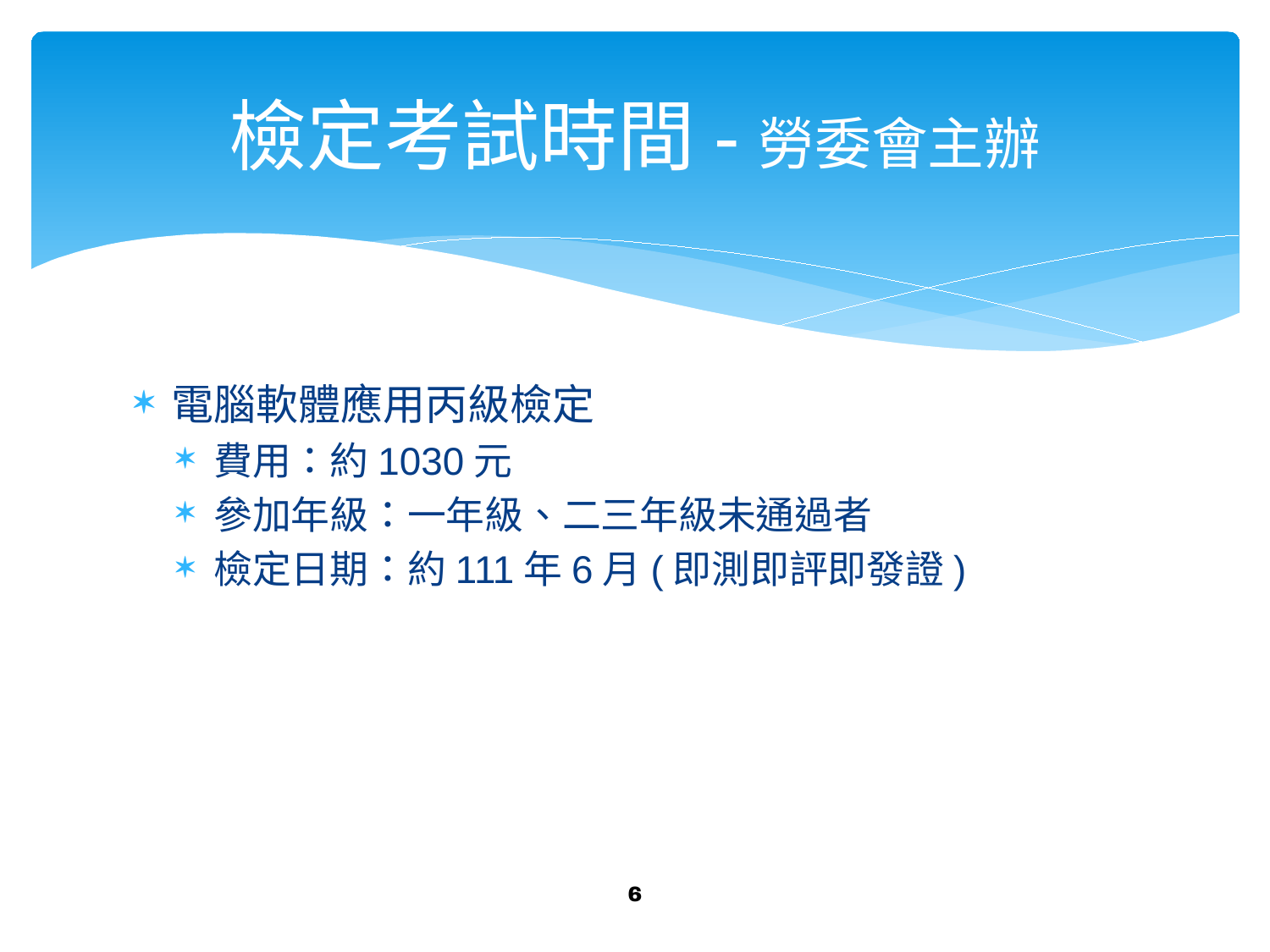

# 檢定考試時間-勞委會主辦
電腦軟體應用丙級檢定
費用：約1030元
參加年級：一年級、二三年級未通過者
檢定日期：約111年6月(即測即評即發證)

6